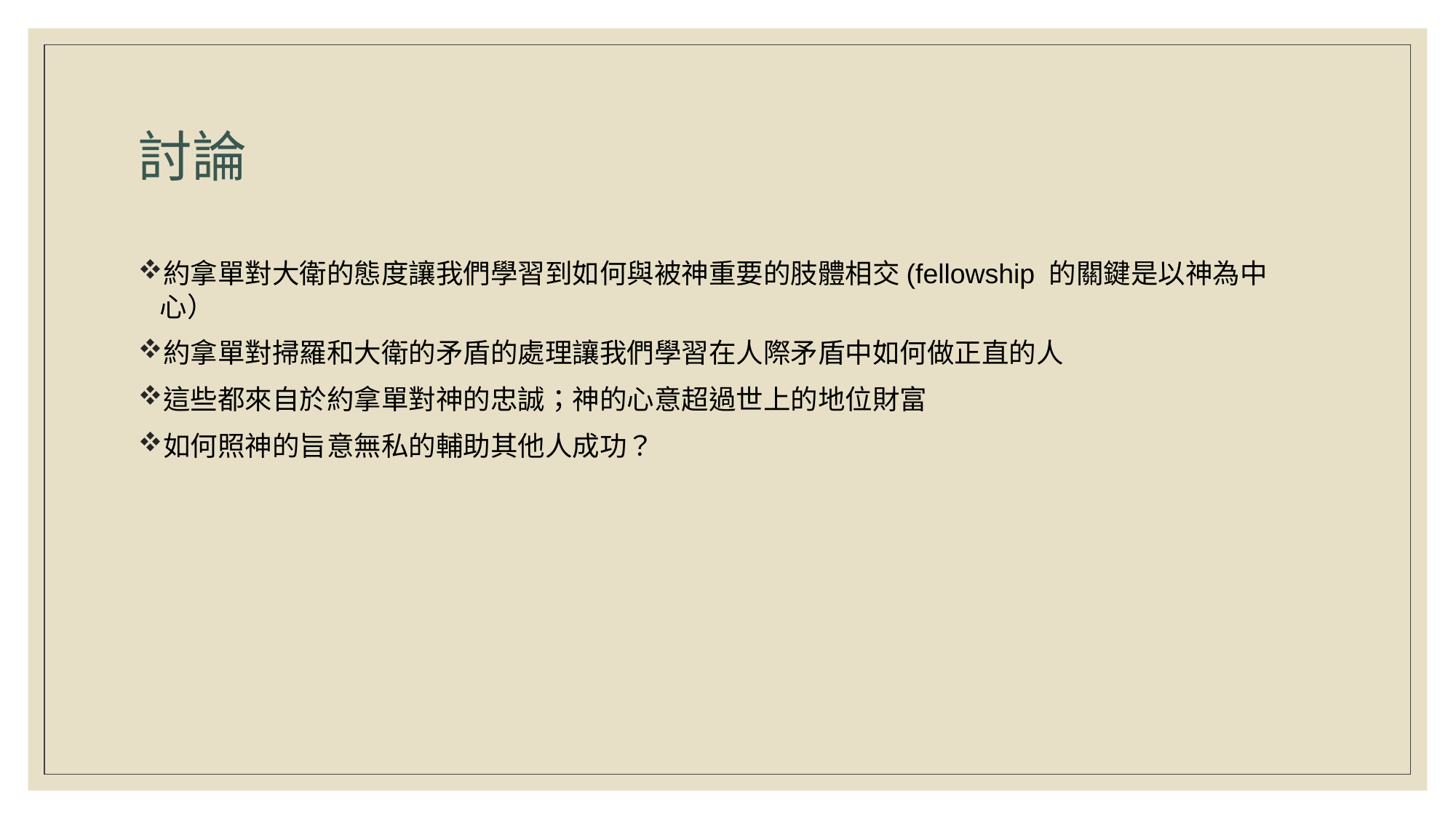

# 討論
約拿單對大衛的態度讓我們學習到如何與被神重要的肢體相交(fellowship 的關鍵是以神為中心）
約拿單對掃羅和大衛的矛盾的處理讓我們學習在人際矛盾中如何做正直的人
這些都來自於約拿單對神的忠誠；神的心意超過世上的地位財富
如何照神的旨意無私的輔助其他人成功？